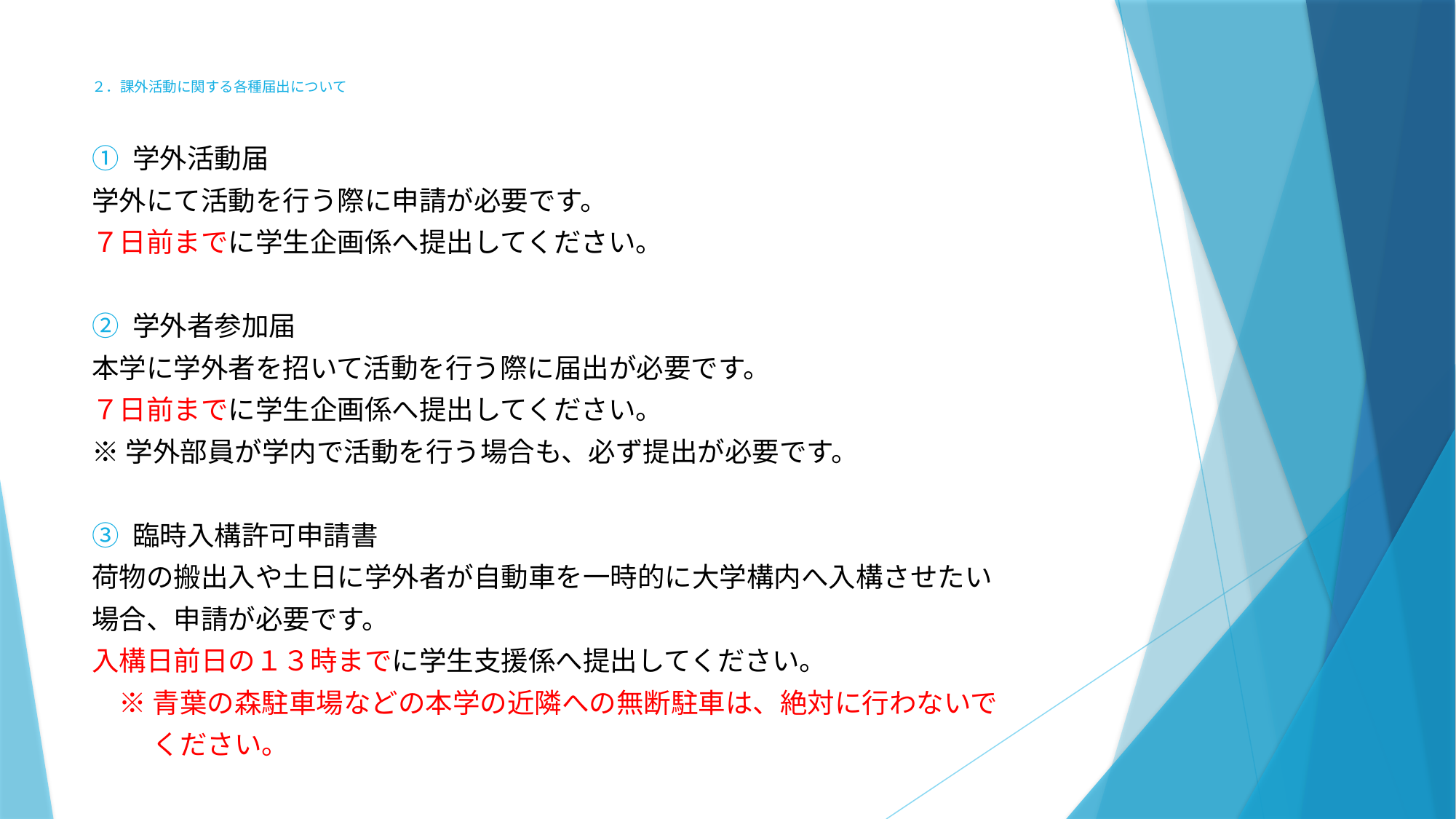

# ２．課外活動に関する各種届出について
学外活動届
学外にて活動を行う際に申請が必要です。
７日前までに学生企画係へ提出してください。

学外者参加届
本学に学外者を招いて活動を行う際に届出が必要です。
７日前までに学生企画係へ提出してください。
※学外部員が学内で活動を行う場合も、必ず提出が必要です。

臨時入構許可申請書
荷物の搬出入や土日に学外者が自動車を一時的に大学構内へ入構させたい
場合、申請が必要です。
入構日前日の１３時までに学生支援係へ提出してください。
　※ 青葉の森駐車場などの本学の近隣への無断駐車は、絶対に行わないで
　　 ください。